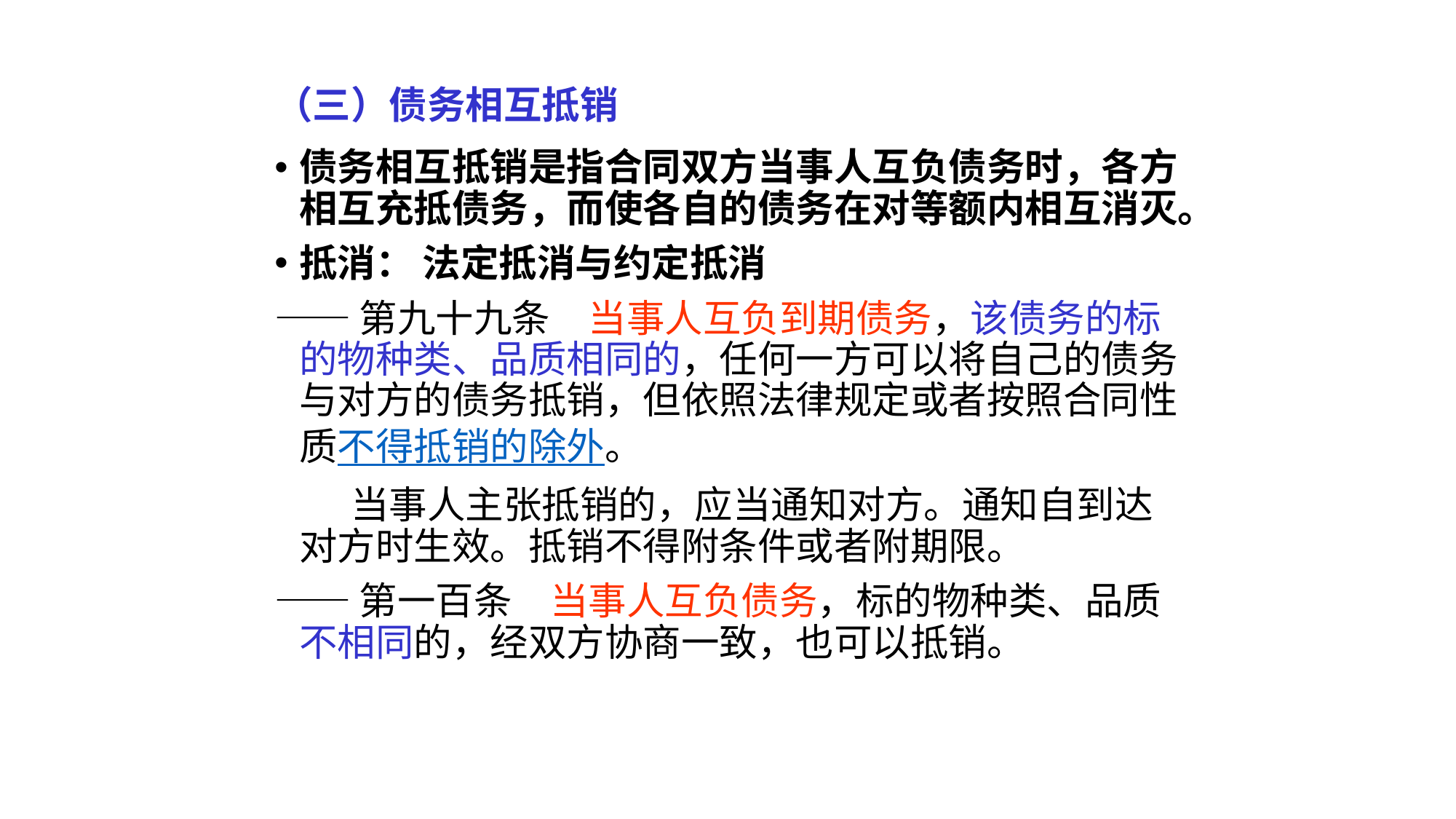

# （三）债务相互抵销
债务相互抵销是指合同双方当事人互负债务时，各方相互充抵债务，而使各自的债务在对等额内相互消灭。
抵消： 法定抵消与约定抵消
——第九十九条　当事人互负到期债务，该债务的标的物种类、品质相同的，任何一方可以将自己的债务与对方的债务抵销，但依照法律规定或者按照合同性质不得抵销的除外。
　　当事人主张抵销的，应当通知对方。通知自到达对方时生效。抵销不得附条件或者附期限。
——第一百条　当事人互负债务，标的物种类、品质不相同的，经双方协商一致，也可以抵销。